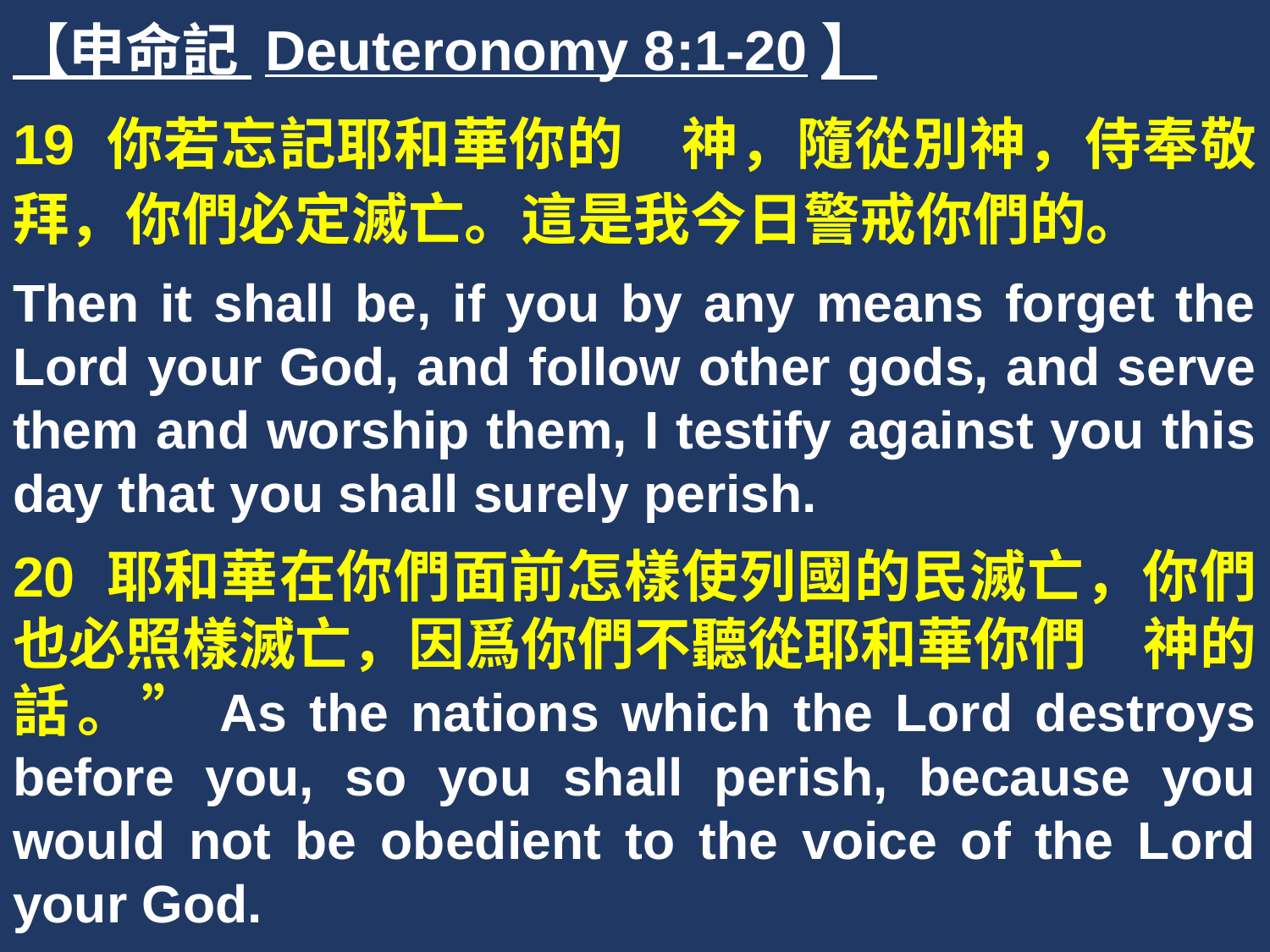

【申命記 Deuteronomy 8:1-20】
19 你若忘記耶和華你的　神，隨從別神，侍奉敬拜，你們必定滅亡。這是我今日警戒你們的。
Then it shall be, if you by any means forget the Lord your God, and follow other gods, and serve them and worship them, I testify against you this day that you shall surely perish.
20 耶和華在你們面前怎樣使列國的民滅亡，你們也必照樣滅亡，因爲你們不聽從耶和華你們　神的話。”As the nations which the Lord destroys before you, so you shall perish, because you would not be obedient to the voice of the Lord your God.